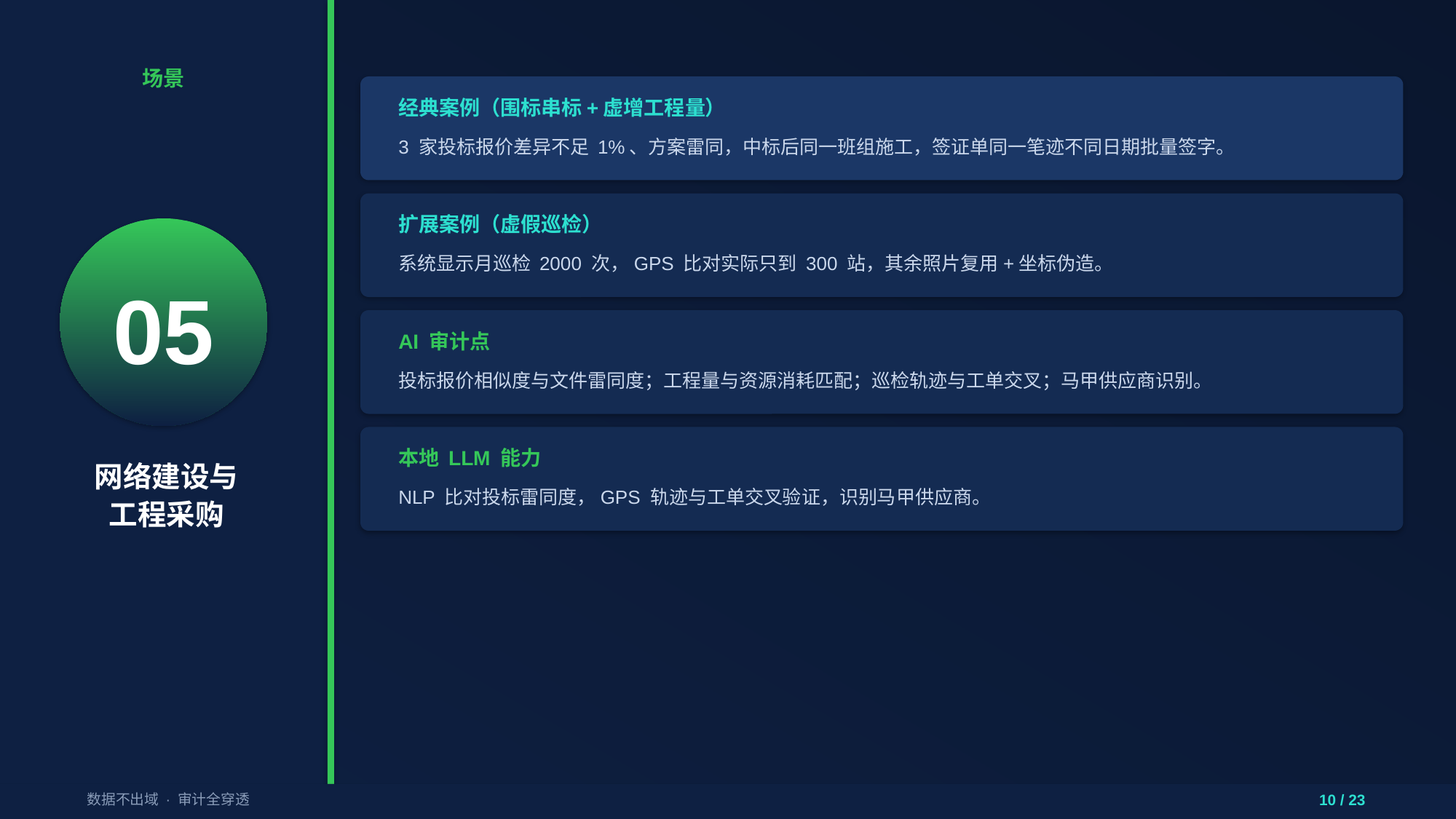

场景

经典案例（围标串标+虚增工程量）
3 家投标报价差异不足 1%、方案雷同，中标后同一班组施工，签证单同一笔迹不同日期批量签字。

扩展案例（虚假巡检）

05
系统显示月巡检 2000 次，GPS 比对实际只到 300 站，其余照片复用+坐标伪造。

AI 审计点
投标报价相似度与文件雷同度；工程量与资源消耗匹配；巡检轨迹与工单交叉；马甲供应商识别。

本地 LLM 能力
网络建设与
工程采购
NLP 比对投标雷同度，GPS 轨迹与工单交叉验证，识别马甲供应商。
数据不出域 · 审计全穿透
10 / 23